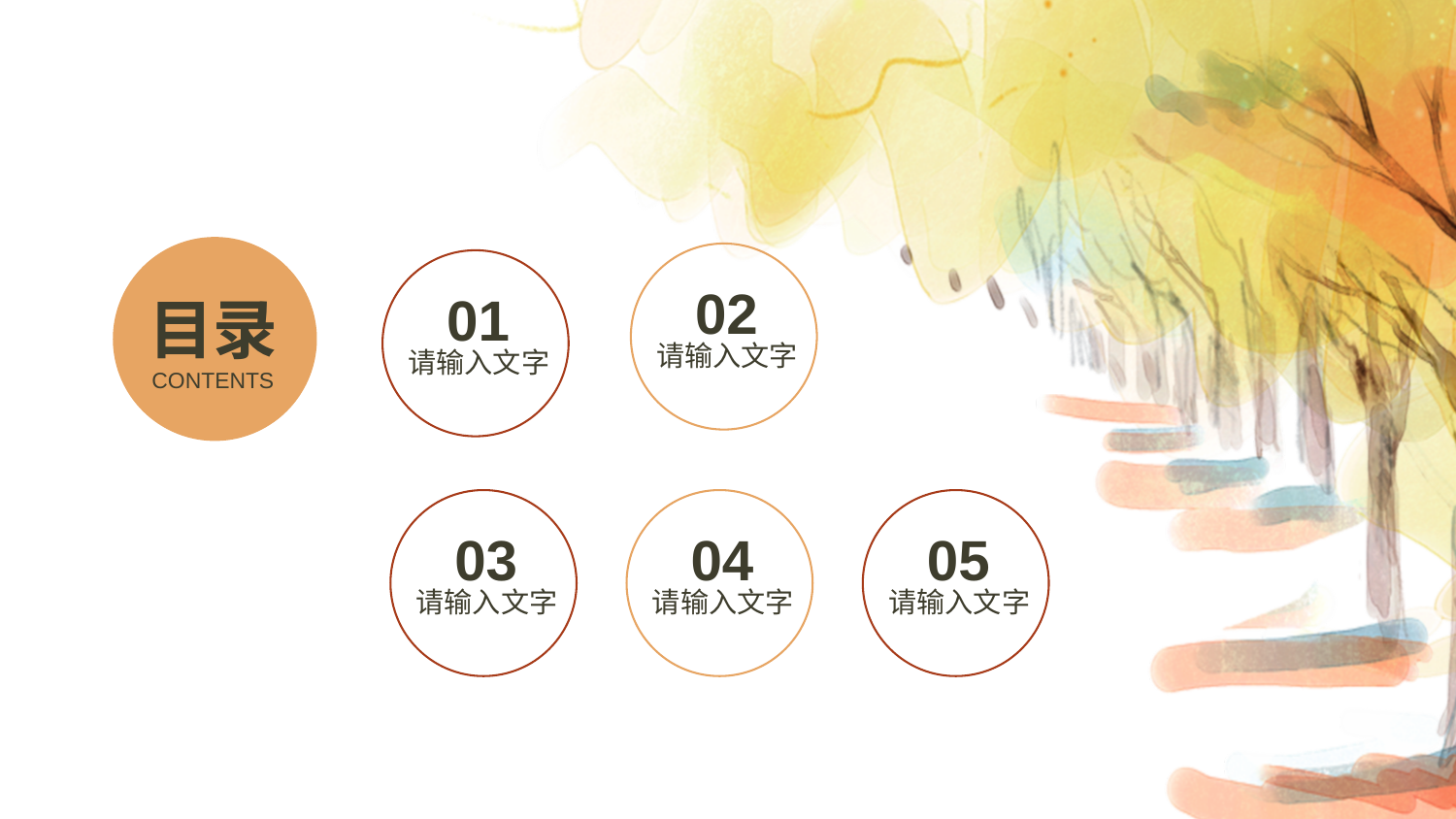

02
请输入文字

目录
CONTENTS

01
请输入文字

03
请输入文字

04
请输入文字

05
请输入文字